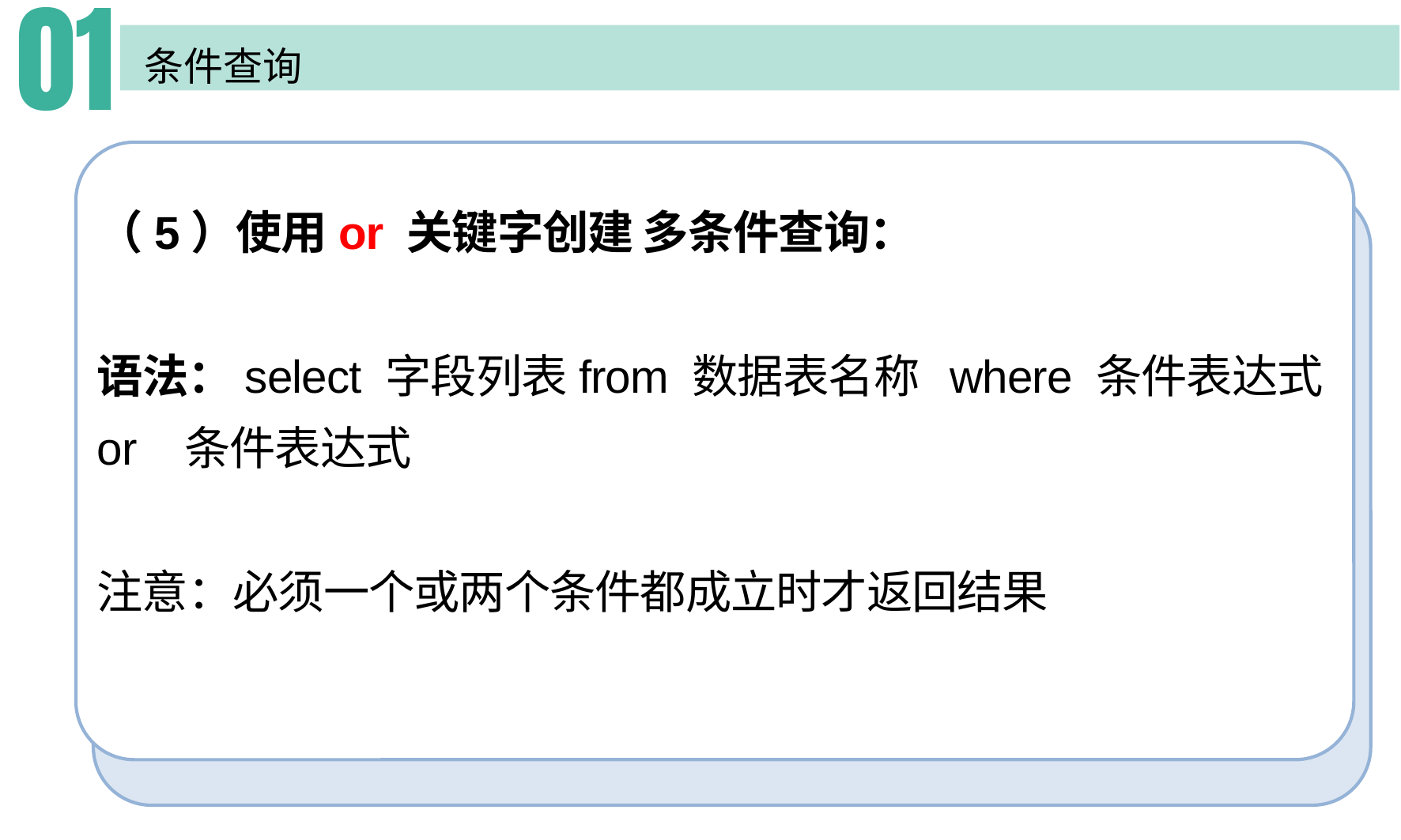

01

条件查询

（5）使用or 关键字创建 多条件查询：

语法：select 字段列表from 数据表名称  where 条件表达式  or   条件表达式

注意：必须一个或两个条件都成立时才返回结果